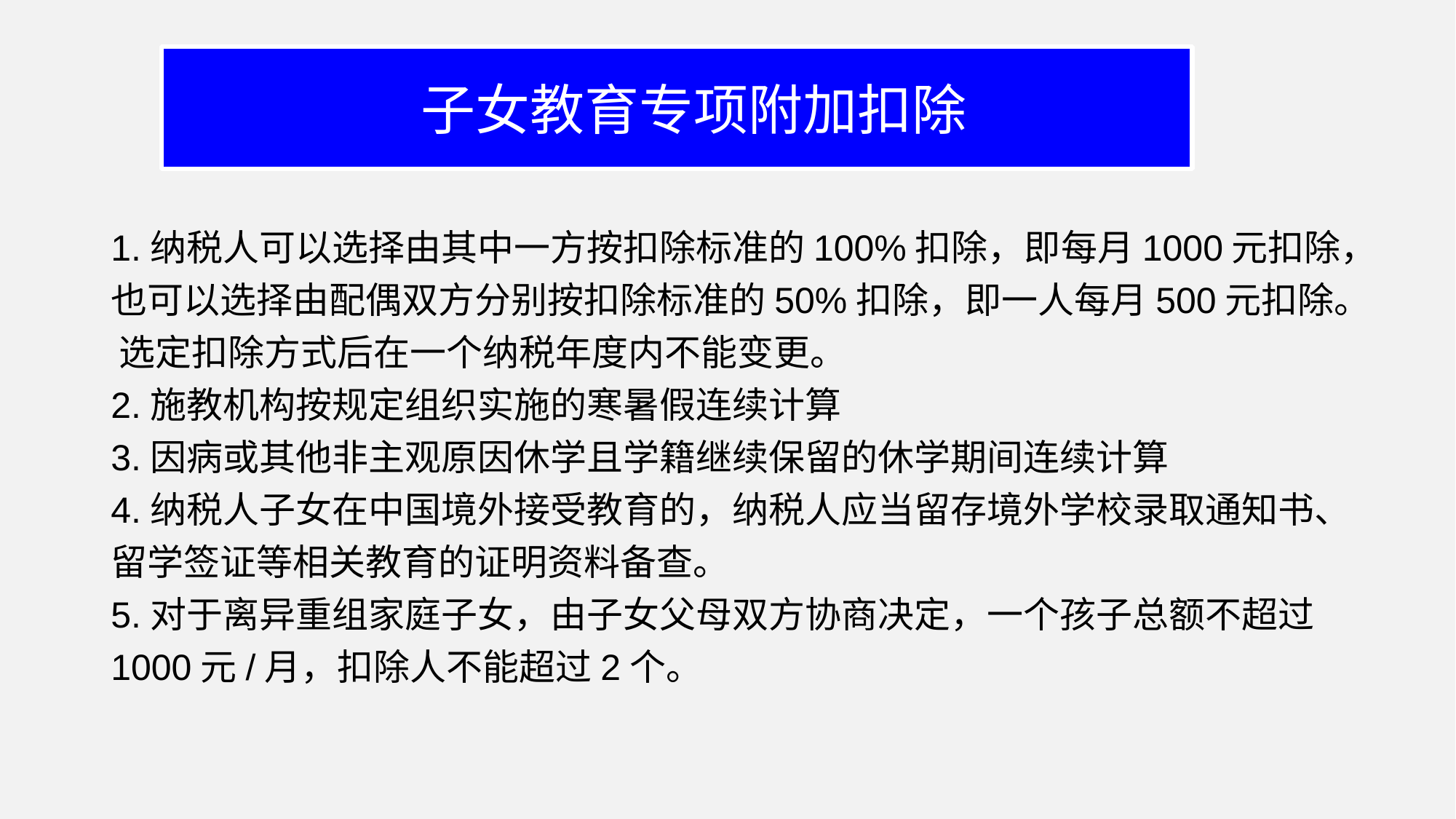

子女教育专项附加扣除
1.纳税人可以选择由其中一方按扣除标准的100%扣除，即每月1000元扣除，也可以选择由配偶双方分别按扣除标准的50%扣除，即一人每月500元扣除。 选定扣除方式后在一个纳税年度内不能变更。
2.施教机构按规定组织实施的寒暑假连续计算
3.因病或其他非主观原因休学且学籍继续保留的休学期间连续计算
4.纳税人子女在中国境外接受教育的，纳税人应当留存境外学校录取通知书、留学签证等相关教育的证明资料备查。
5.对于离异重组家庭子女，由子女父母双方协商决定，一个孩子总额不超过1000元/月，扣除人不能超过2个。